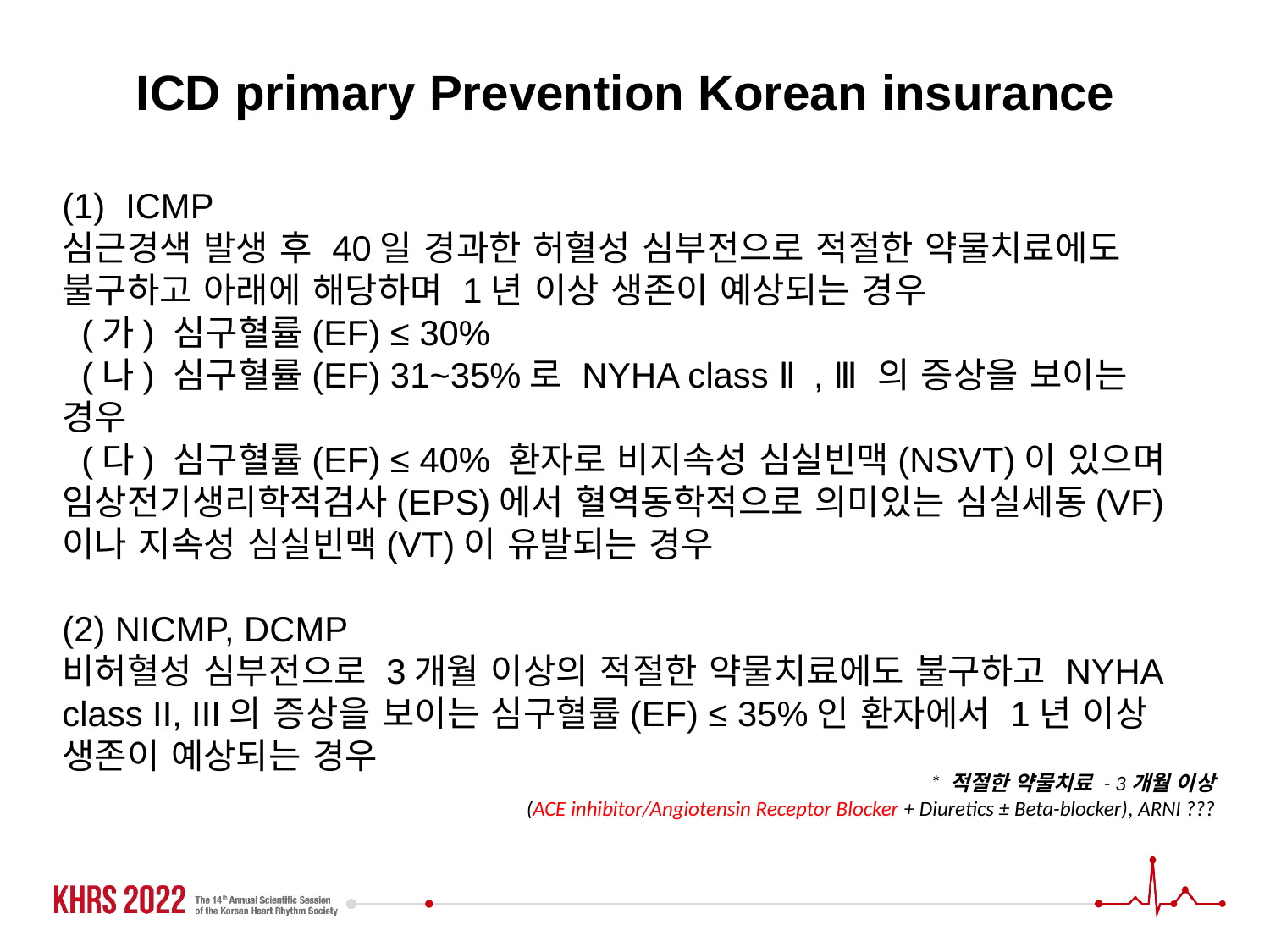

ICD primary Prevention Korean insurance
ICMP
심근경색 발생 후 40일 경과한 허혈성 심부전으로 적절한 약물치료에도 불구하고 아래에 해당하며 1년 이상 생존이 예상되는 경우
  (가) 심구혈률(EF) ≤ 30%
  (나) 심구혈률(EF) 31~35%로 NYHA class Ⅱ, Ⅲ의 증상을 보이는 경우
  (다) 심구혈률(EF) ≤ 40% 환자로 비지속성 심실빈맥(NSVT)이 있으며 임상전기생리학적검사(EPS)에서 혈역동학적으로 의미있는 심실세동(VF)이나 지속성 심실빈맥(VT)이 유발되는 경우

(2) NICMP, DCMP
비허혈성 심부전으로 3개월 이상의 적절한 약물치료에도 불구하고 NYHA class II, III의 증상을 보이는 심구혈률(EF) ≤ 35%인 환자에서 1년 이상 생존이 예상되는 경우
* 적절한 약물치료 - 3개월 이상
(ACE inhibitor/Angiotensin Receptor Blocker + Diuretics ± Beta-blocker), ARNI ???